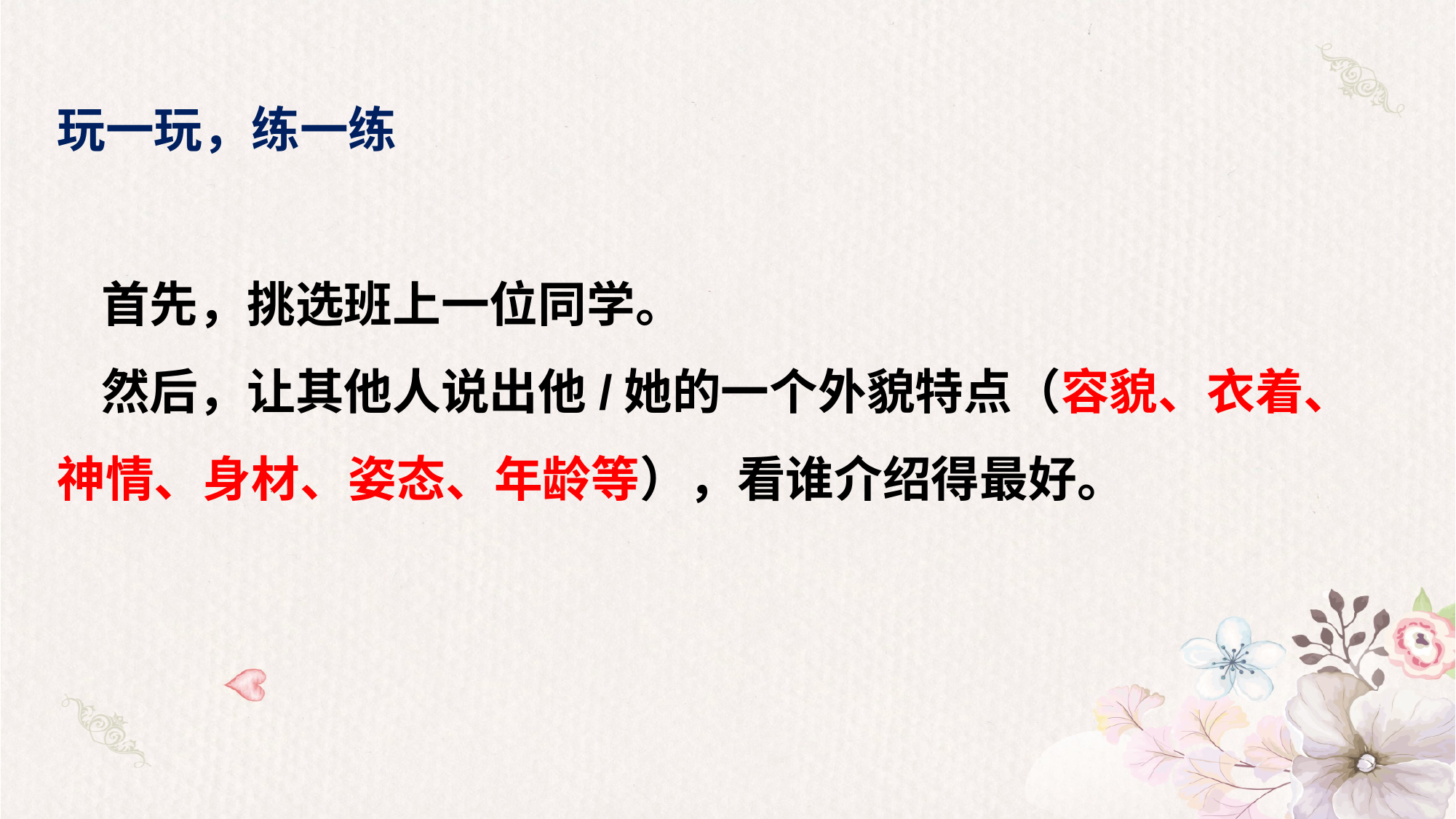

# 玩一玩，练一练 首先，挑选班上一位同学。 然后，让其他人说出他/她的一个外貌特点（容貌、衣着、神情、身材、姿态、年龄等），看谁介绍得最好。